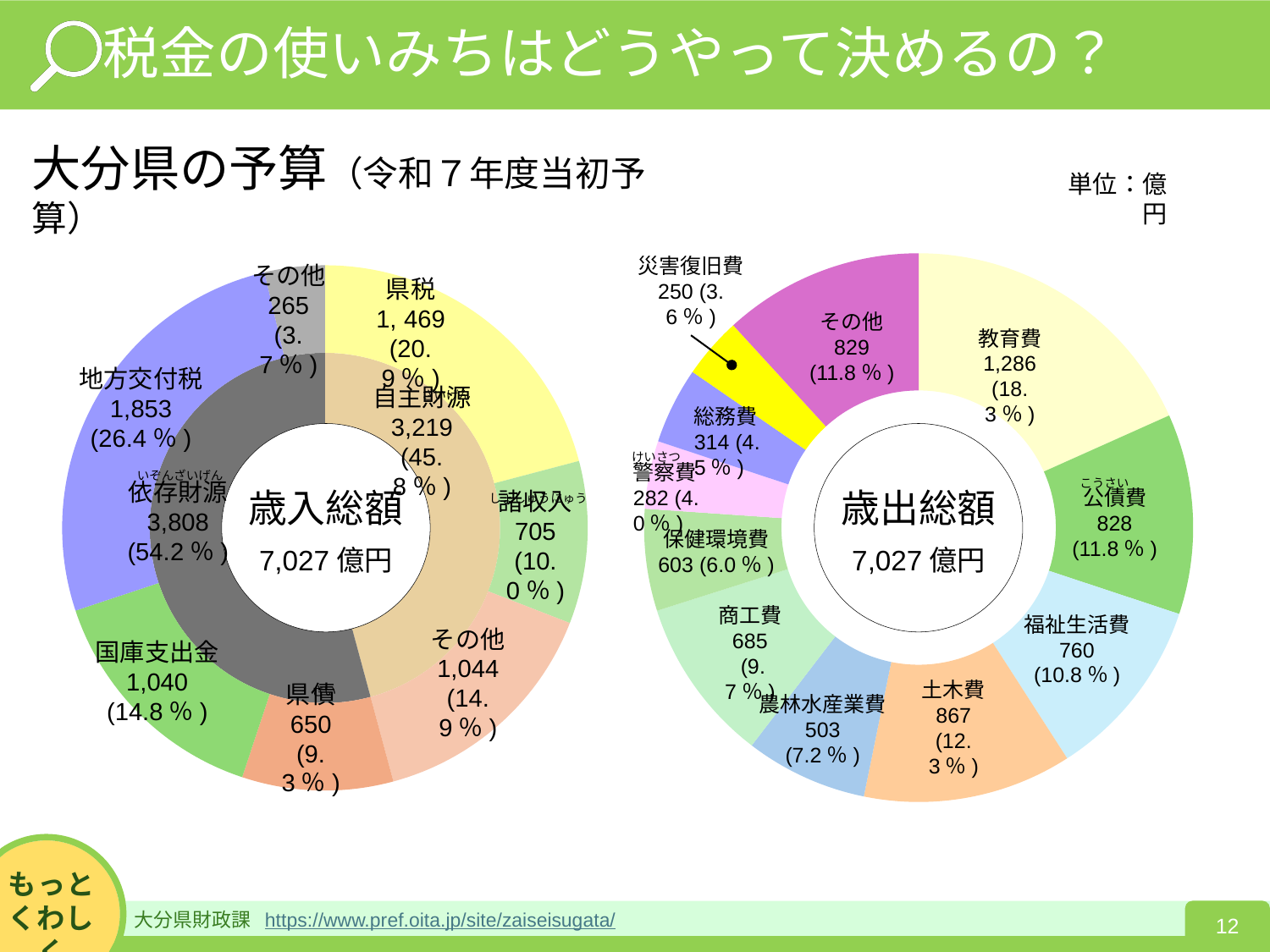

税金の使いみちはどうやって決めるの？
大分県の予算（令和７年度当初予算）
単位：億円

### Chart

| Category | 列2 | 列3 |
|---|---|---|
| 01_県税 | 45.8 | 20.9 |
| 02_諸収入 | None | 10.0 |
| 03_その他 | None | 14.9 |
| 01_県債 | 54.2 | 9.3 |
| 02_国庫支出金 | None | 14.8 |
| 03_地方交付税 | None | 26.4 |
| 04_その他 | None | 3.7 |

### Chart

| Category |  |
|---|---|
その他
265
(3.7％)
歳出総額
7,027億円
災害復旧費
250 (3.6％)
県税
1, 469
(20.9％)
その他
829
(11.8％)
教育費
1,286
(18.3％)
地方交付税
1,853
(26.4％)
ざいげん
自主財源
3,219
(45.8％)
総務費
314 (4.5％)

歳入総額
7,027億円

けいさつ
警察費
282 (4.0％)
いぞんざいげん
依存財源
3,808
(54.2％)
こうさい
公債費
828
(11.8％)
しょしゅうにゅう
諸収入
705
(10.0％)
保健環境費
603 (6.0％)
商工費
685
 (9.7％)
福祉生活費
760
(10.8％)
国庫支出金
1,040
(14.8％)
その他
1,044
(14.9％)
土木費
867
(12.3％)
さい
県債
650
(9.3％)
農林水産業費
503
(7.2％)
大分県財政課  https://www.pref.oita.jp/site/zaiseisugata/

12